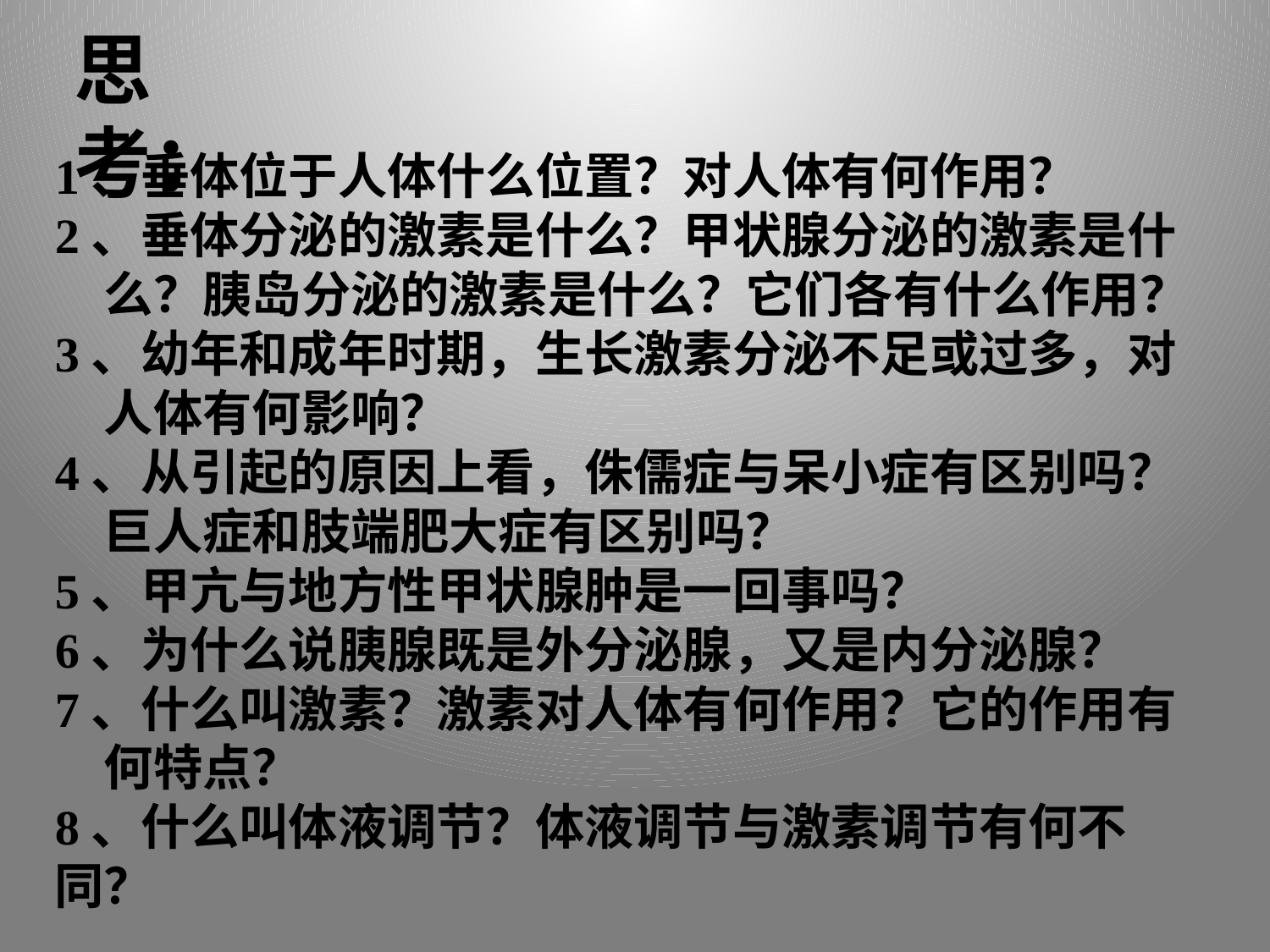

思考：
1、垂体位于人体什么位置？对人体有何作用？
2、垂体分泌的激素是什么？甲状腺分泌的激素是什　么？胰岛分泌的激素是什么？它们各有什么作用？
3、幼年和成年时期，生长激素分泌不足或过多，对　人体有何影响？
4、从引起的原因上看，侏儒症与呆小症有区别吗？　巨人症和肢端肥大症有区别吗？
5、甲亢与地方性甲状腺肿是一回事吗？
6、为什么说胰腺既是外分泌腺，又是内分泌腺？
7、什么叫激素？激素对人体有何作用？它的作用有　何特点？
8、什么叫体液调节？体液调节与激素调节有何不同？